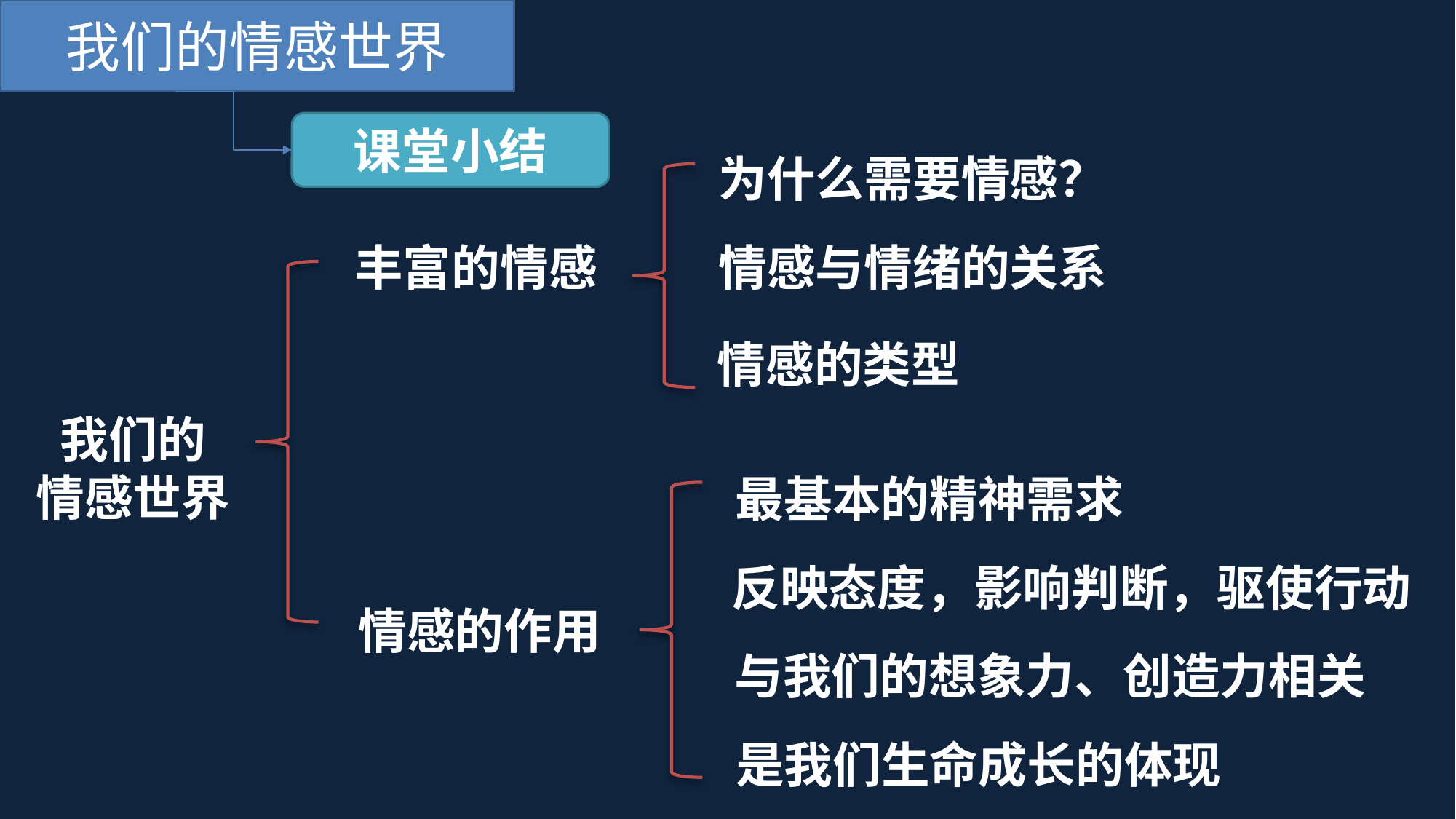

我们的情感世界
课堂小结
为什么需要情感？

情感与情绪的关系
丰富的情感

情感的类型
我们的
情感世界
最基本的精神需求

反映态度，影响判断，驱使行动
情感的作用
与我们的想象力、创造力相关
是我们生命成长的体现